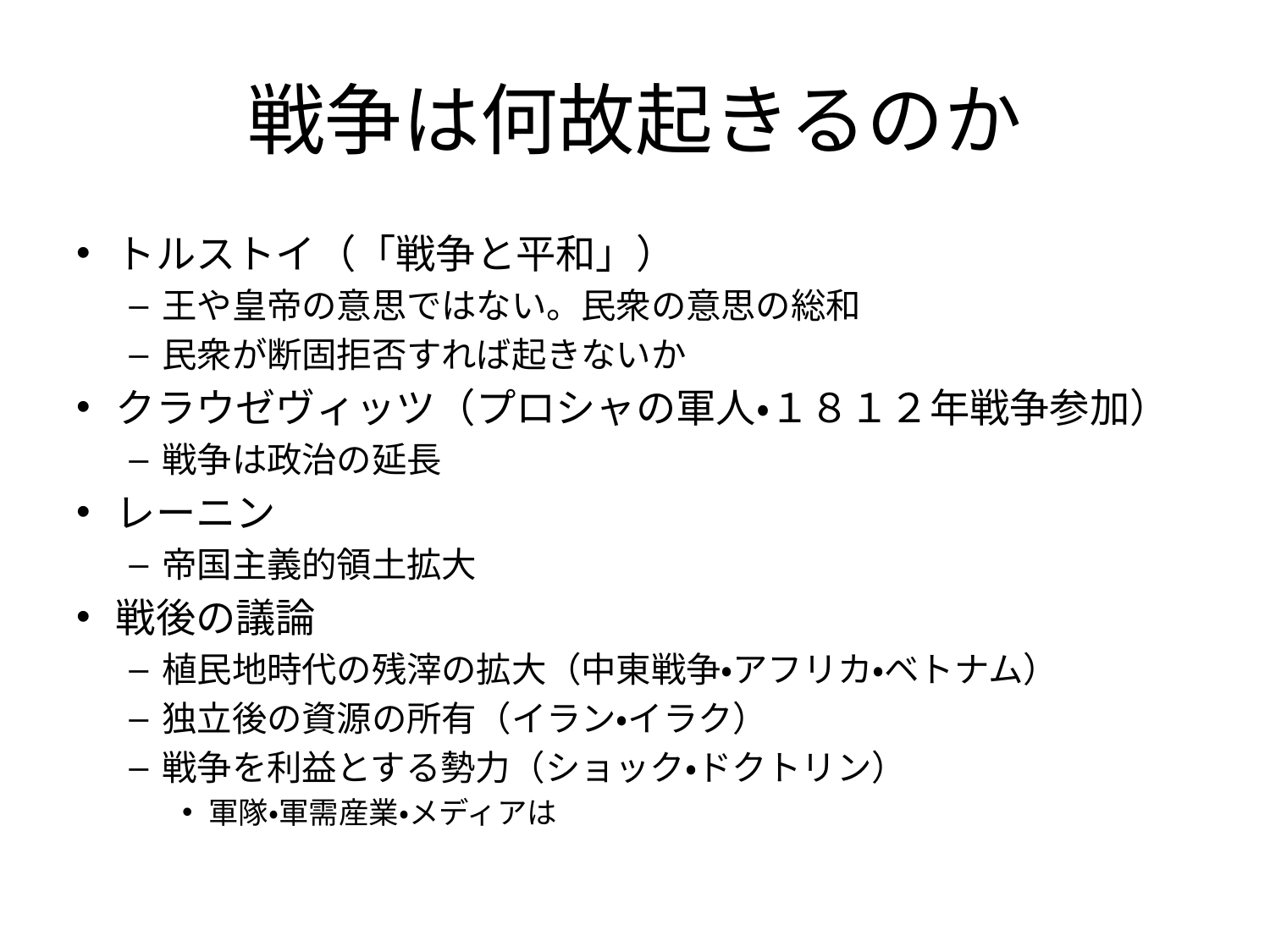

# 戦争は何故起きるのか
トルストイ（「戦争と平和」）
王や皇帝の意思ではない。民衆の意思の総和
民衆が断固拒否すれば起きないか
クラウゼヴィッツ（プロシャの軍人・１８１２年戦争参加）
戦争は政治の延長
レーニン
帝国主義的領土拡大
戦後の議論
植民地時代の残滓の拡大（中東戦争・アフリカ・ベトナム）
独立後の資源の所有（イラン・イラク）
戦争を利益とする勢力（ショック・ドクトリン）
軍隊・軍需産業・メディアは